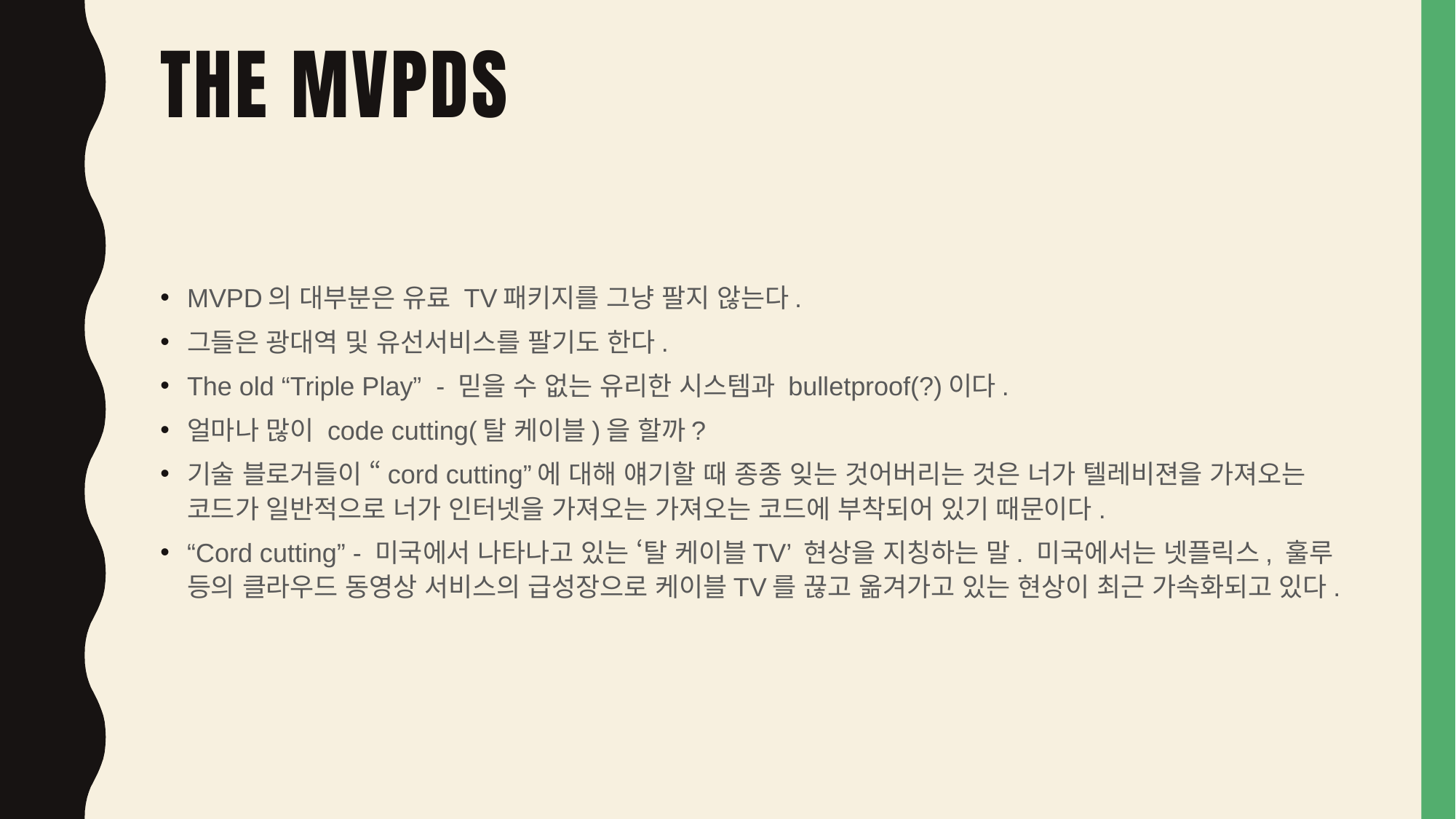

# THE mvpds
MVPD의 대부분은 유료 TV패키지를 그냥 팔지 않는다.
그들은 광대역 및 유선서비스를 팔기도 한다.
The old “Triple Play”  - 믿을 수 없는 유리한 시스템과 bulletproof(?)이다.
얼마나 많이 code cutting(탈 케이블)을 할까?
기술 블로거들이 “cord cutting”에 대해 얘기할 때 종종 잊는 것어버리는 것은 너가 텔레비젼을 가져오는 코드가 일반적으로 너가 인터넷을 가져오는 가져오는 코드에 부착되어 있기 때문이다.
“Cord cutting” - 미국에서 나타나고 있는 ‘탈 케이블TV’ 현상을 지칭하는 말. 미국에서는 넷플릭스, 훌루 등의 클라우드 동영상 서비스의 급성장으로 케이블TV를 끊고 옮겨가고 있는 현상이 최근 가속화되고 있다.